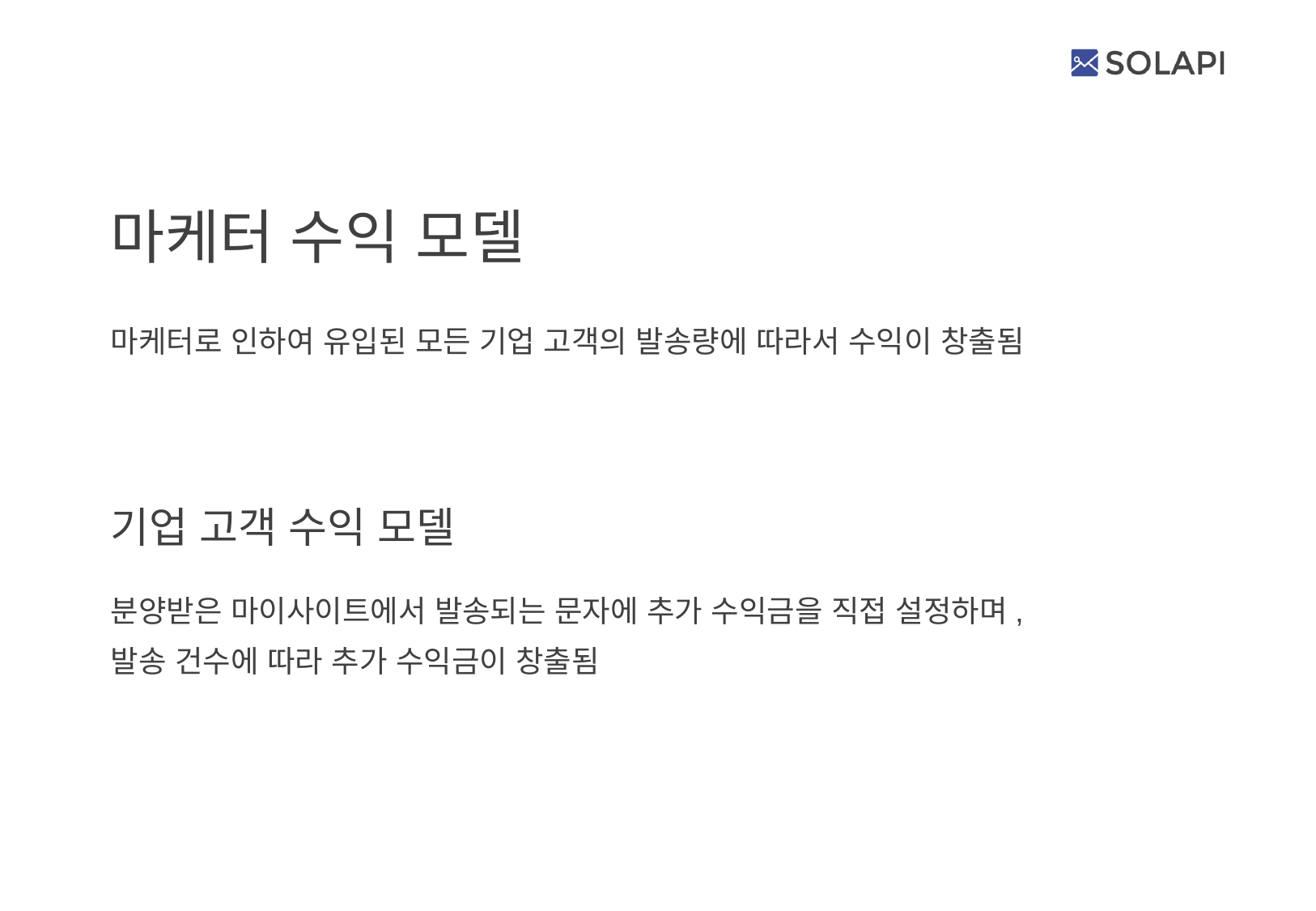

# 마케터 수익 모델
마케터로 인하여 유입된 모든 기업 고객의 발송량에 따라서 수익이 창출됨
기업 고객 수익 모델
분양받은 마이사이트에서 발송되는 문자에 추가 수익금을 직접 설정하며,
발송 건수에 따라 추가 수익금이 창출됨